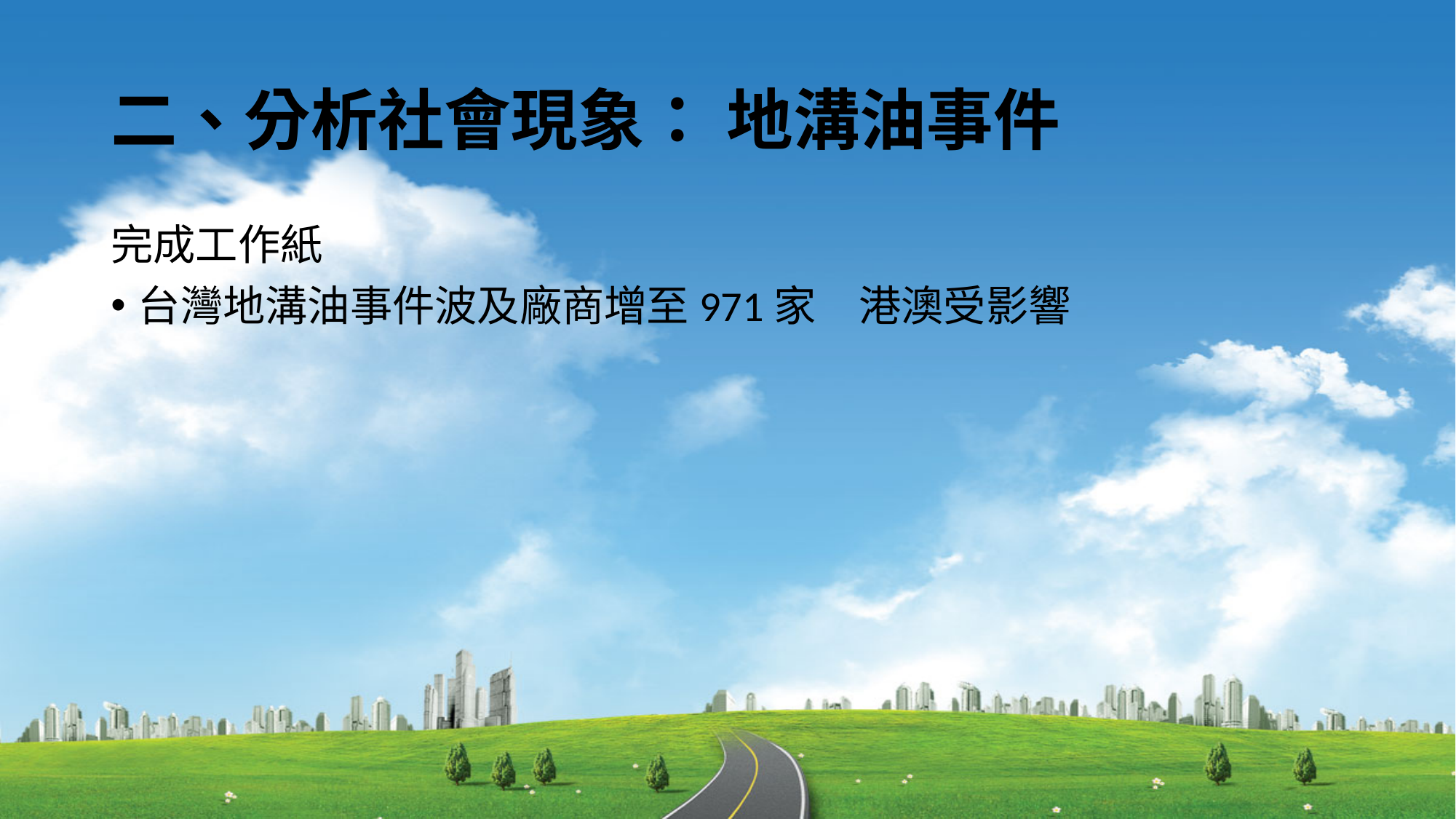

# 二、分析社會現象： 地溝油事件
完成工作紙
台灣地溝油事件波及廠商增至971家　港澳受影響